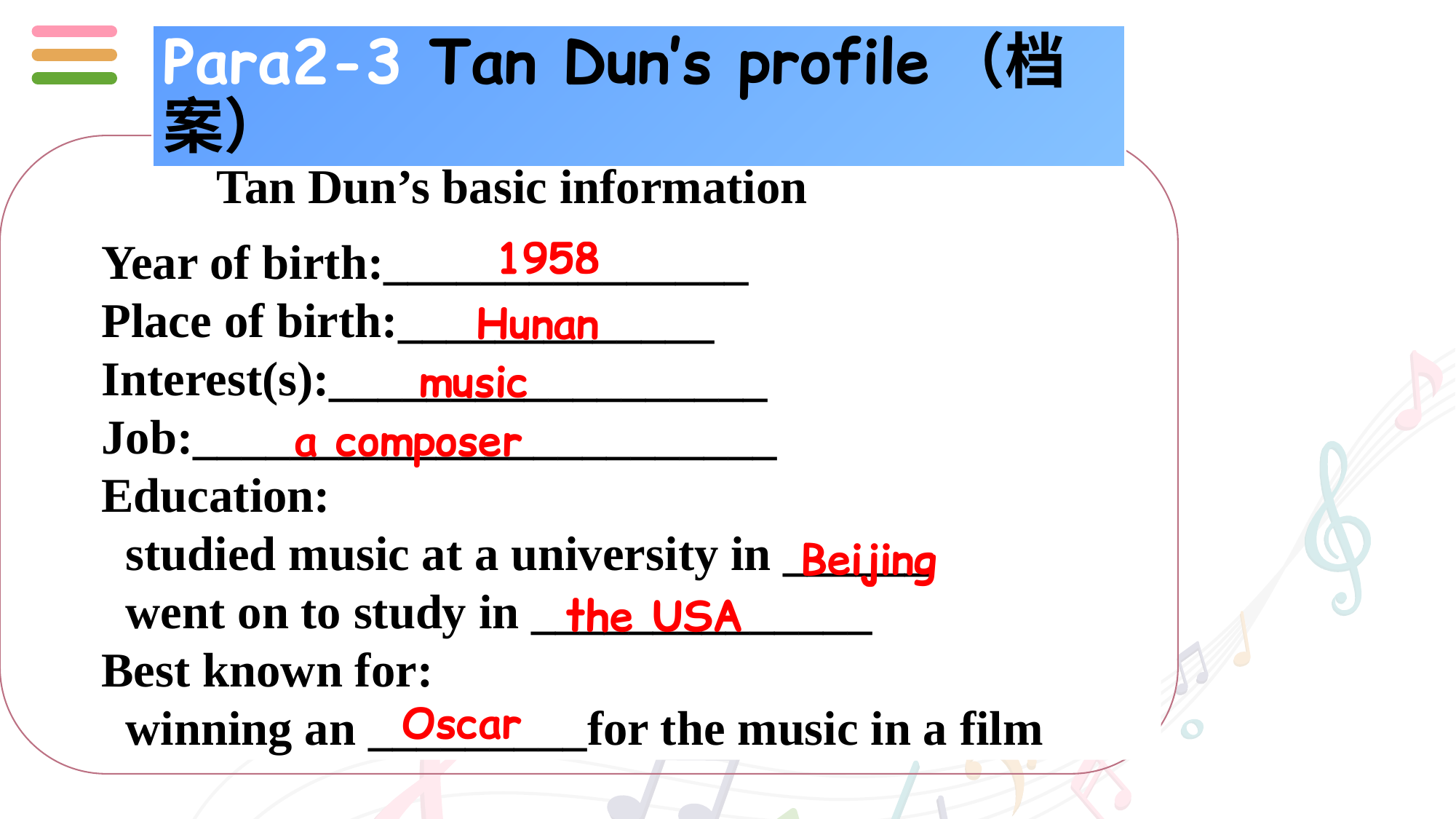

Para2-3 Tan Dun’s profile（档案）

Tan Dun’s basic information
Year of birth:_______________
Place of birth:_____________
Interest(s):__________________
Job:________________________
Education:
  studied music at a university in ______
  went on to study in ______________
Best known for:
  winning an _________for the music in a film
1958
Hunan
music
a composer
Beijing
the USA
Oscar